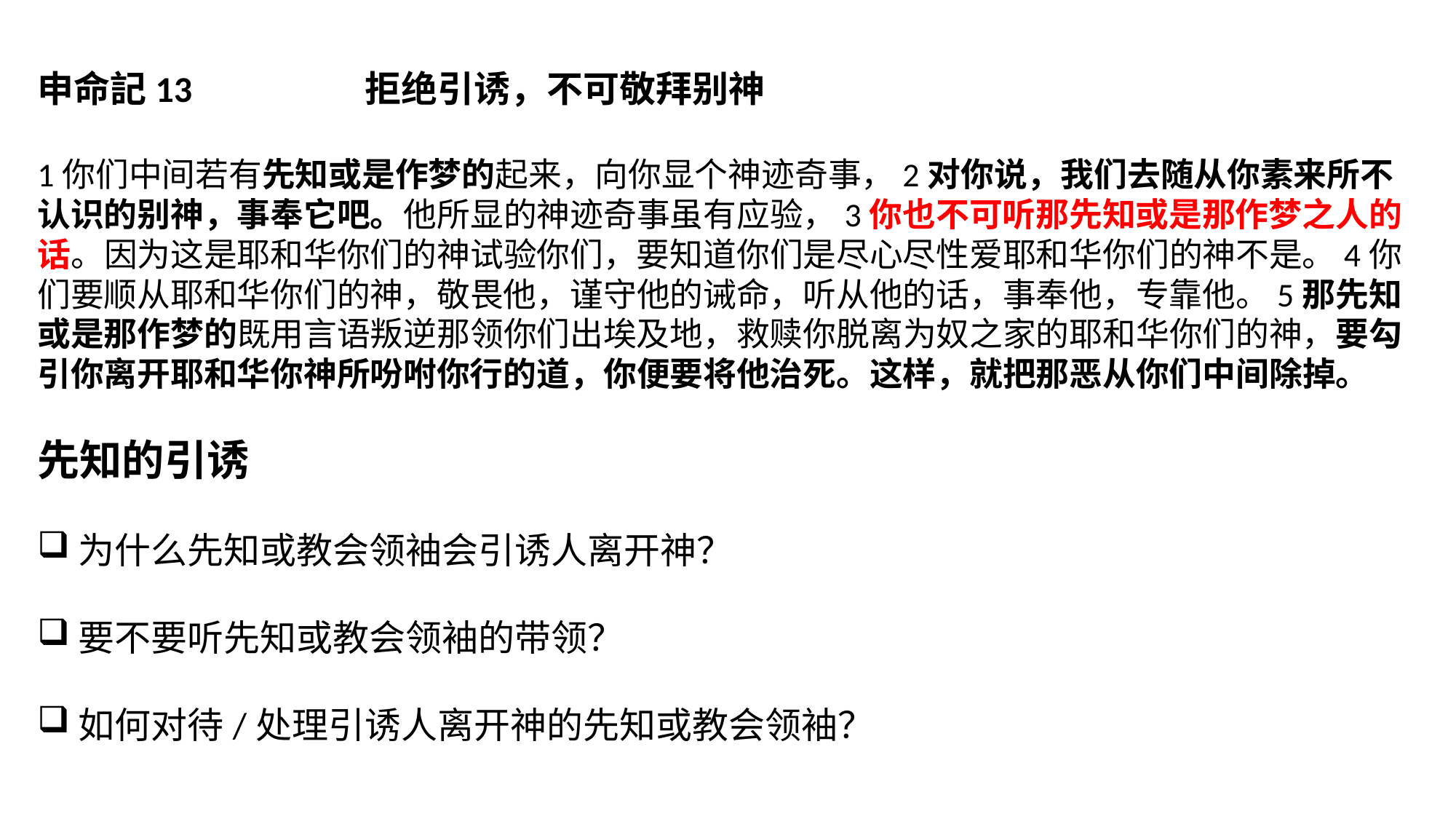

申命記13		拒绝引诱，不可敬拜别神

1你们中间若有先知或是作梦的起来，向你显个神迹奇事，2对你说，我们去随从你素来所不认识的别神，事奉它吧。他所显的神迹奇事虽有应验，3你也不可听那先知或是那作梦之人的话。因为这是耶和华你们的神试验你们，要知道你们是尽心尽性爱耶和华你们的神不是。4你们要顺从耶和华你们的神，敬畏他，谨守他的诫命，听从他的话，事奉他，专靠他。5那先知或是那作梦的既用言语叛逆那领你们出埃及地，救赎你脱离为奴之家的耶和华你们的神，要勾引你离开耶和华你神所吩咐你行的道，你便要将他治死。这样，就把那恶从你们中间除掉。

先知的引诱

为什么先知或教会领袖会引诱人离开神？

要不要听先知或教会领袖的带领？

如何对待/处理引诱人离开神的先知或教会领袖？